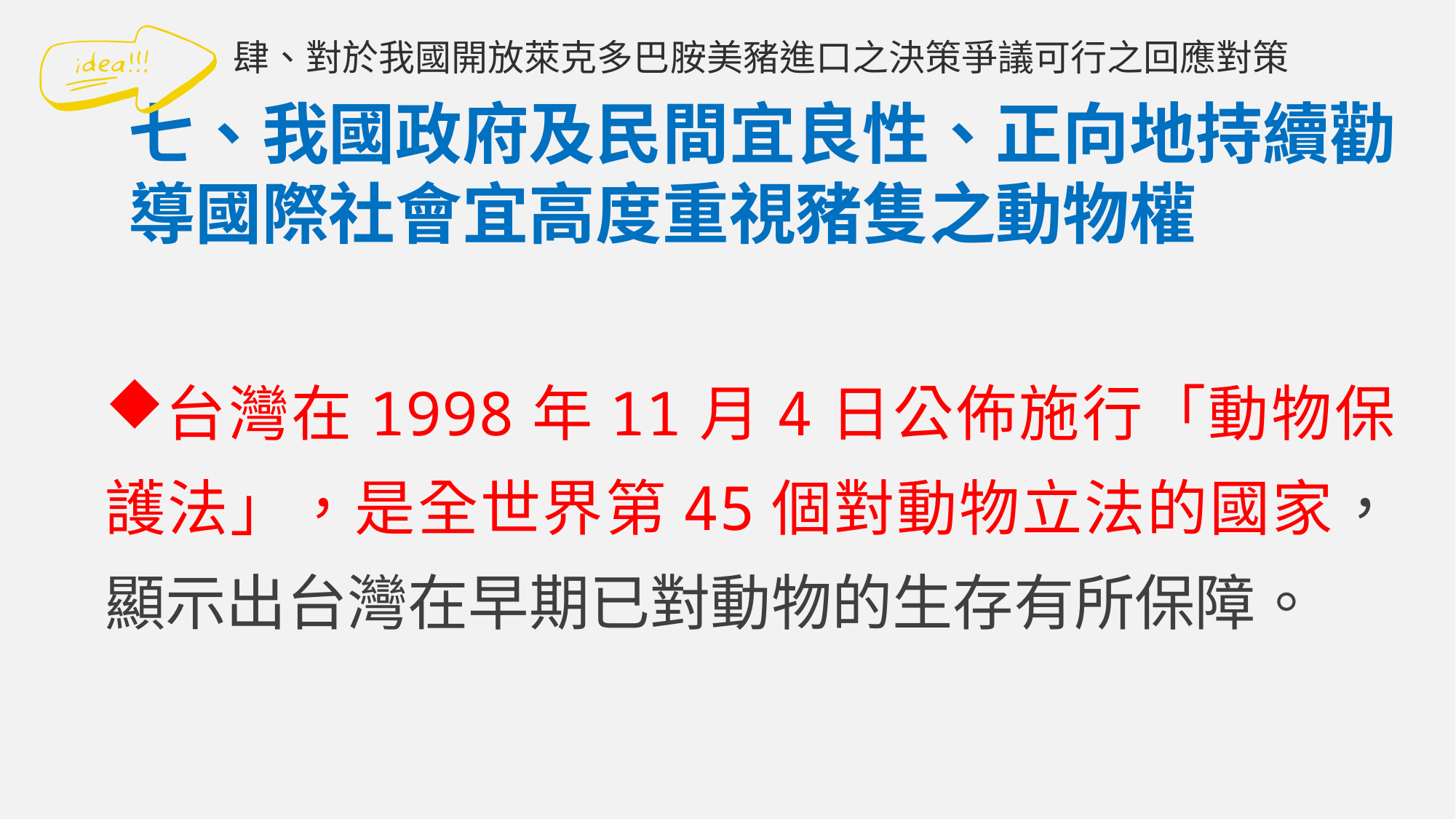

肆、對於我國開放萊克多巴胺美豬進口之決策爭議可行之回應對策
七、我國政府及民間宜良性、正向地持續勸導國際社會宜高度重視豬隻之動物權
台灣在1998年11月4日公佈施行「動物保護法」，是全世界第45個對動物立法的國家，顯示出台灣在早期已對動物的生存有所保障。